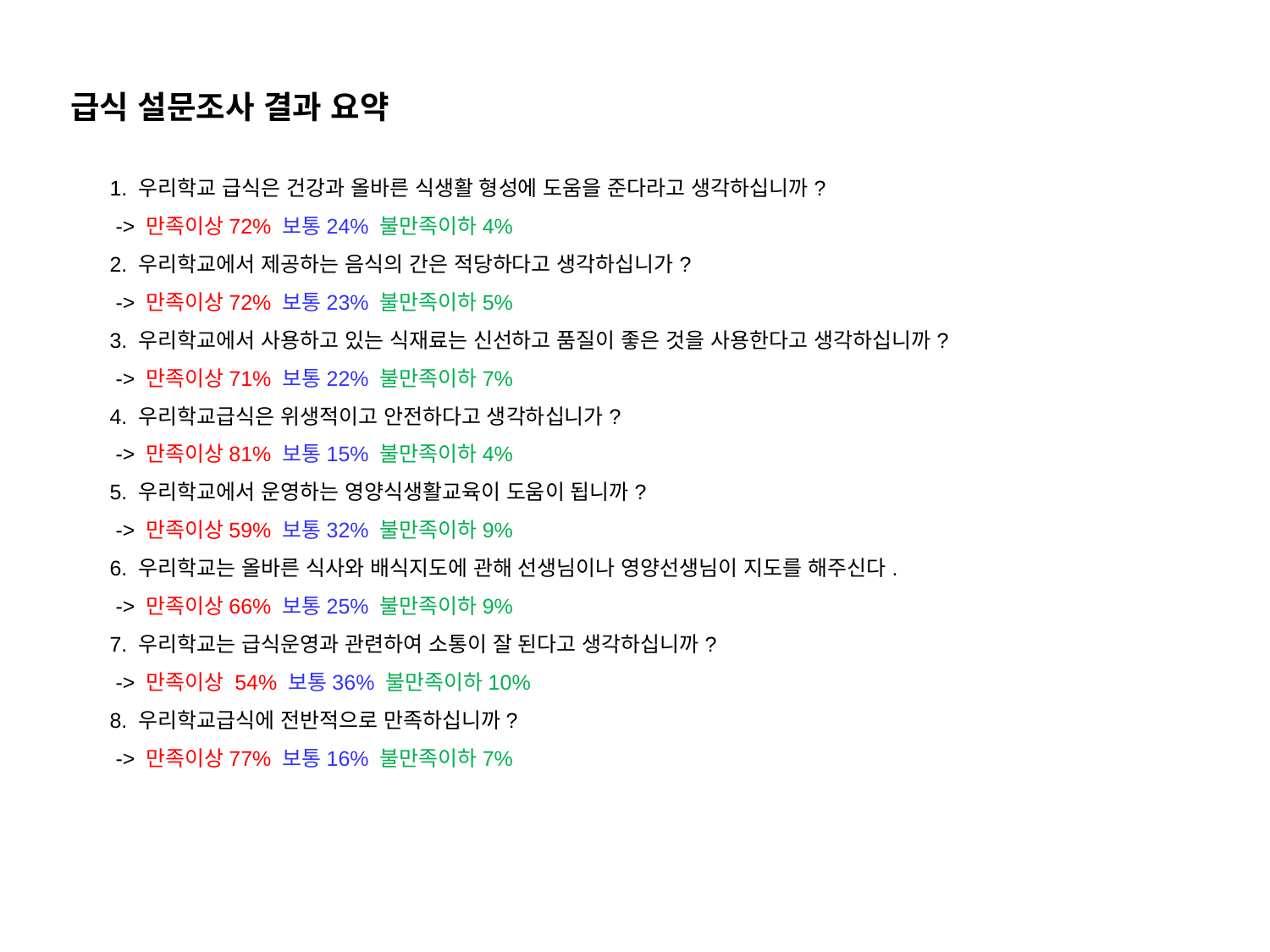

급식 설문조사 결과 요약
1. 우리학교 급식은 건강과 올바른 식생활 형성에 도움을 준다라고 생각하십니까?
 -> 만족이상72% 보통24% 불만족이하4%
2. 우리학교에서 제공하는 음식의 간은 적당하다고 생각하십니가?
 -> 만족이상72% 보통23% 불만족이하5%
3. 우리학교에서 사용하고 있는 식재료는 신선하고 품질이 좋은 것을 사용한다고 생각하십니까?
 -> 만족이상71% 보통22% 불만족이하7%
4. 우리학교급식은 위생적이고 안전하다고 생각하십니가?
 -> 만족이상81% 보통15% 불만족이하4%
5. 우리학교에서 운영하는 영양식생활교육이 도움이 됩니까?
 -> 만족이상59% 보통32% 불만족이하9%
6. 우리학교는 올바른 식사와 배식지도에 관해 선생님이나 영양선생님이 지도를 해주신다.
 -> 만족이상66% 보통25% 불만족이하9%
7. 우리학교는 급식운영과 관련하여 소통이 잘 된다고 생각하십니까?
 -> 만족이상 54% 보통36% 불만족이하10%
8. 우리학교급식에 전반적으로 만족하십니까?
 -> 만족이상77% 보통16% 불만족이하7%